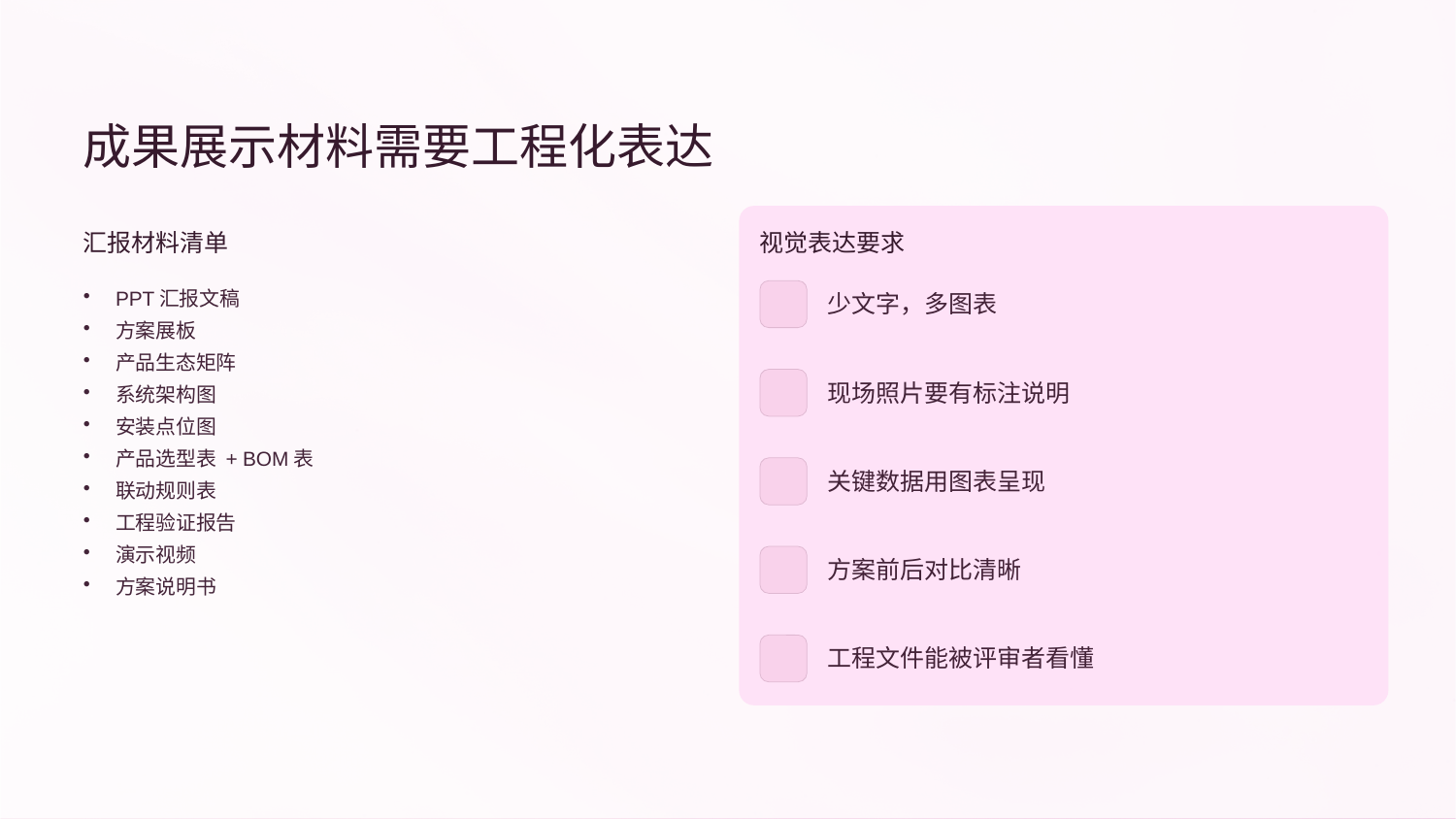

成果展示材料需要工程化表达

汇报材料清单
视觉表达要求
PPT汇报文稿
方案展板
产品生态矩阵
系统架构图
安装点位图
产品选型表 + BOM表
联动规则表
工程验证报告
演示视频
方案说明书

少文字，多图表

现场照片要有标注说明

关键数据用图表呈现

方案前后对比清晰

工程文件能被评审者看懂